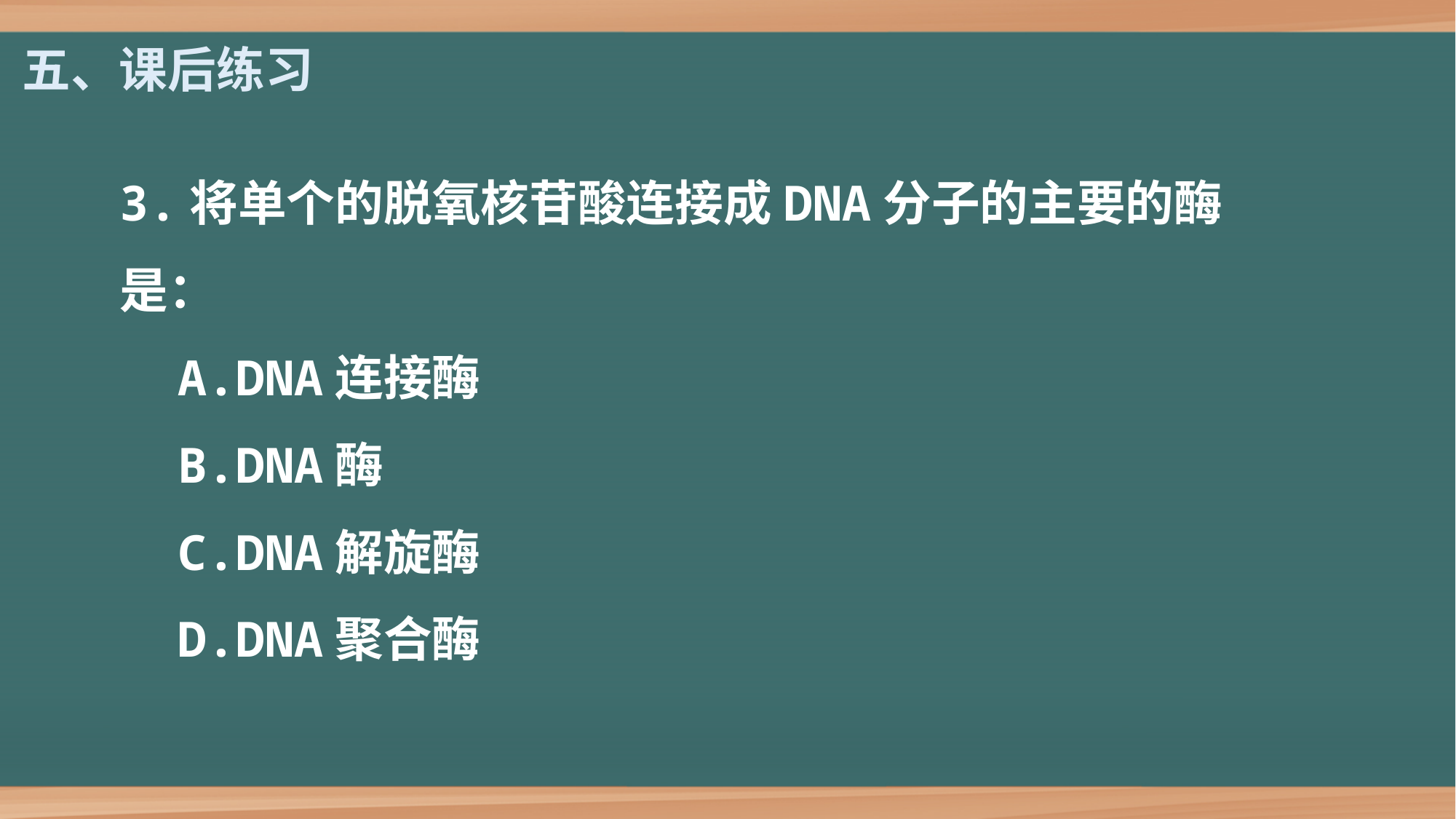

五、课后练习
3.将单个的脱氧核苷酸连接成DNA分子的主要的酶是：
  A.DNA连接酶
  B.DNA酶
  C.DNA解旋酶
  D.DNA聚合酶